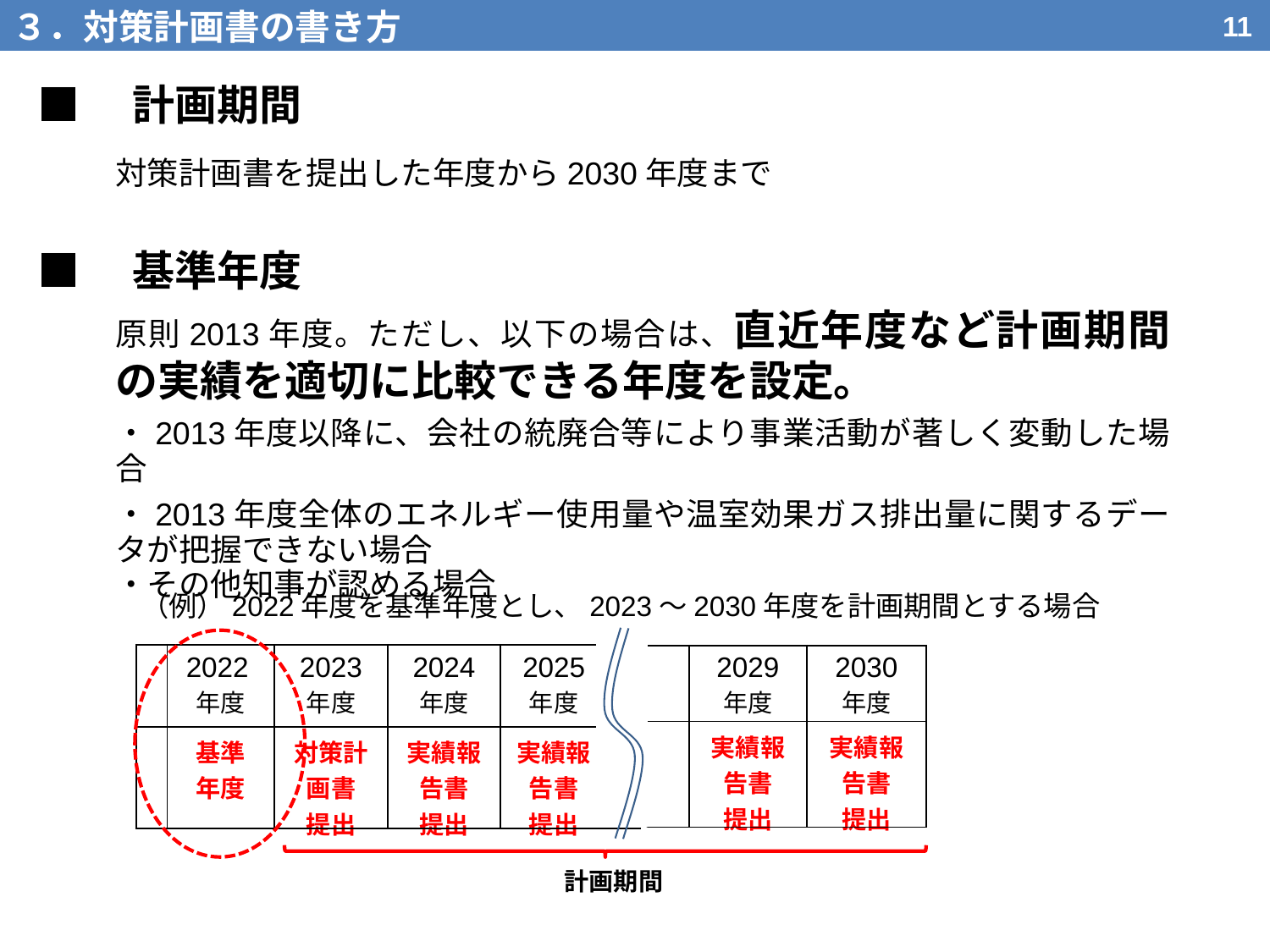

３．対策計画書の書き方
11
■　計画期間

対策計画書を提出した年度から2030年度まで

原則2013年度。ただし、以下の場合は、直近年度など計画期間の実績を適切に比較できる年度を設定。
・2013年度以降に、会社の統廃合等により事業活動が著しく変動した場合
・2013年度全体のエネルギー使用量や温室効果ガス排出量に関するデータが把握できない場合
・その他知事が認める場合
■　基準年度

（例）2022年度を基準年度とし、2023～2030年度を計画期間とする場合

|  | 2022年度 | 2023 年度 | 2024 年度 | 2025 年度 |  |
| --- | --- | --- | --- | --- | --- |
|  | 基準 年度 | 対策計画書 提出 | 実績報告書 提出 | 実績報告書 提出 |  |
|  | 2029 年度 | 2030 年度 |
| --- | --- | --- |
|  | 実績報告書 提出 | 実績報告書 提出 |
計画期間